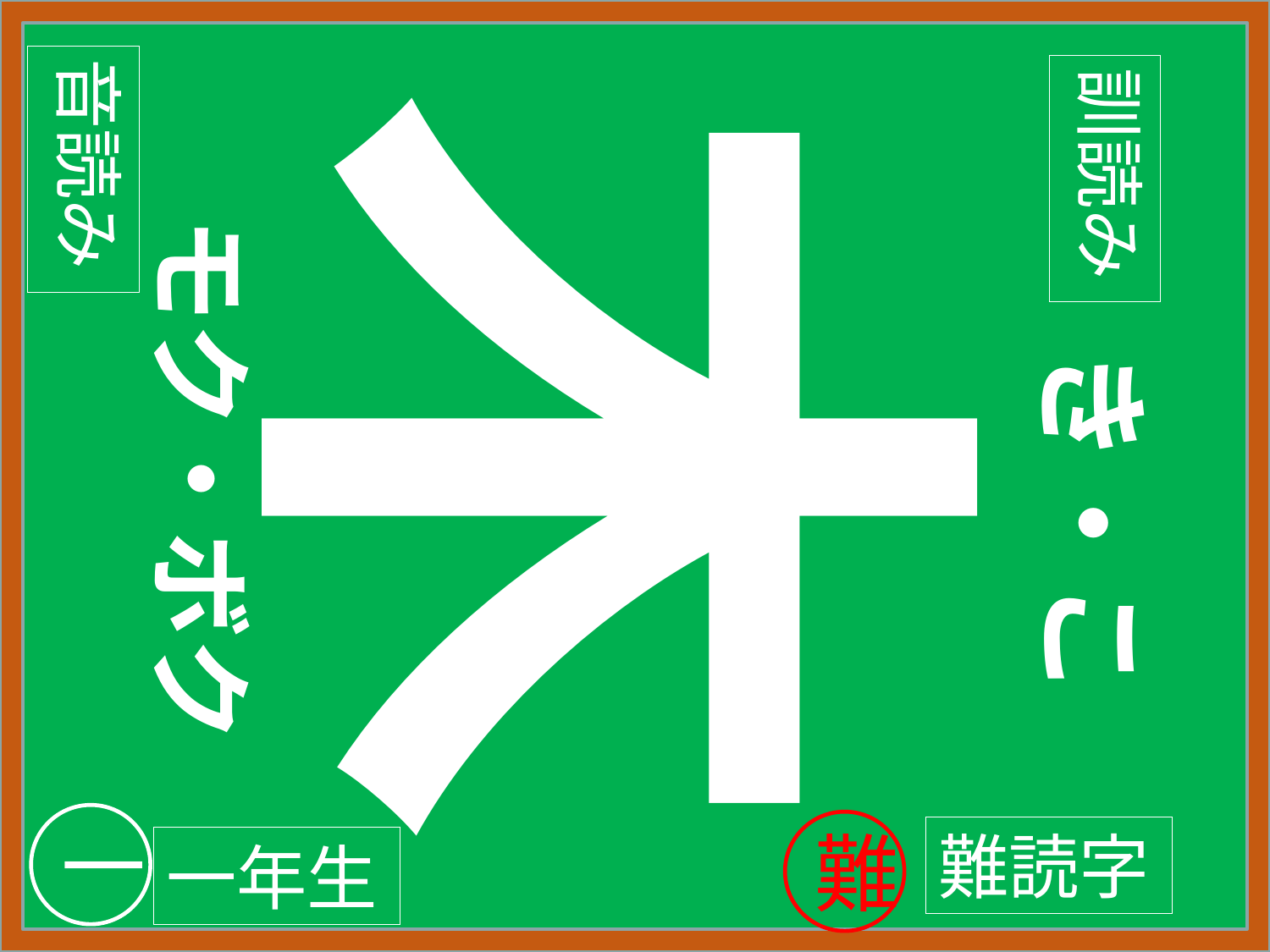

音読み
訓読み
木
モク・ボク
き・こ
一
難
難読字
一年生